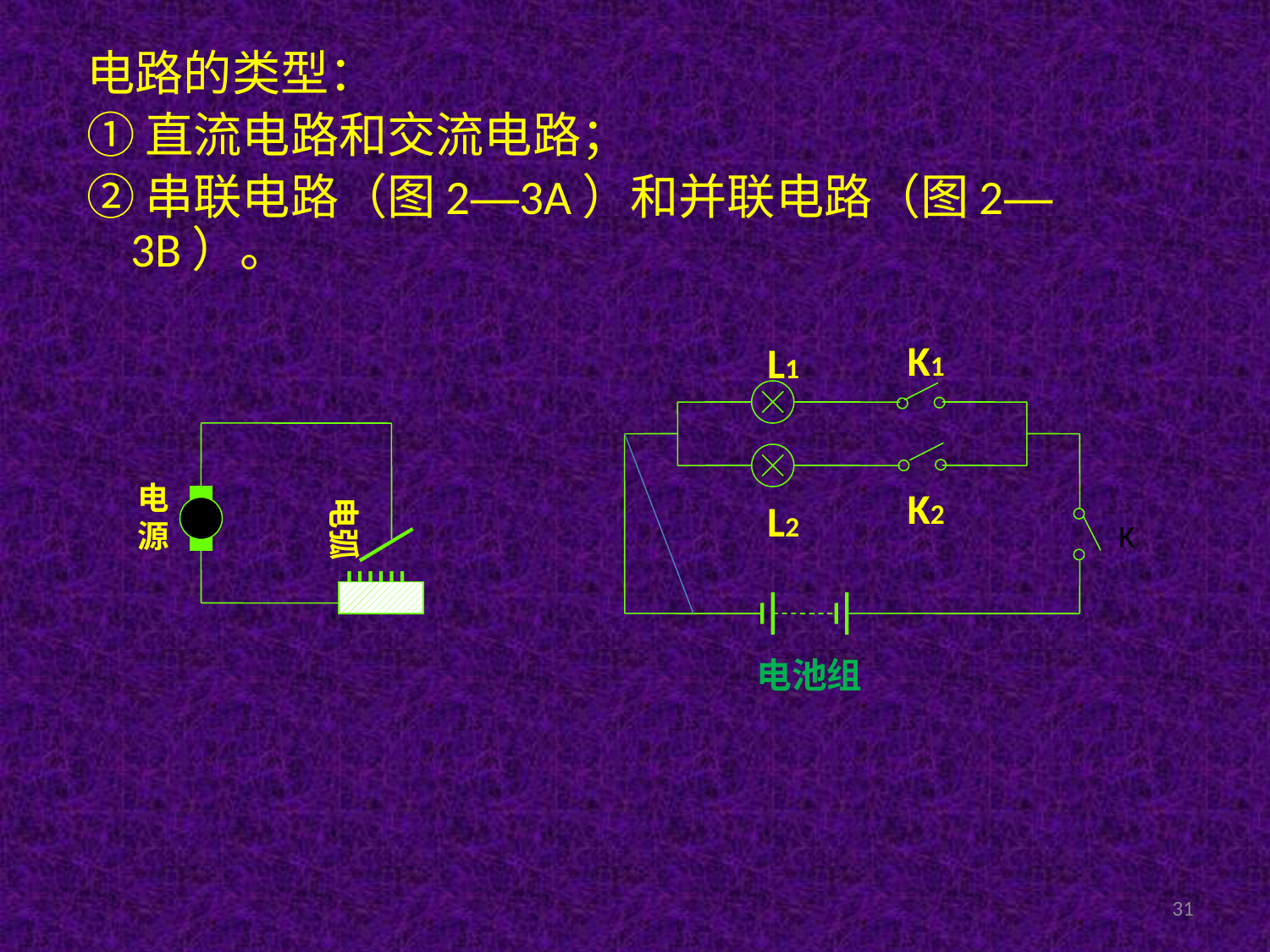

电路的类型：
①直流电路和交流电路；
②串联电路（图2—3A）和并联电路（图2—3B）。

K1
L1

电源
电弧
K2

L2

K

电池组
31